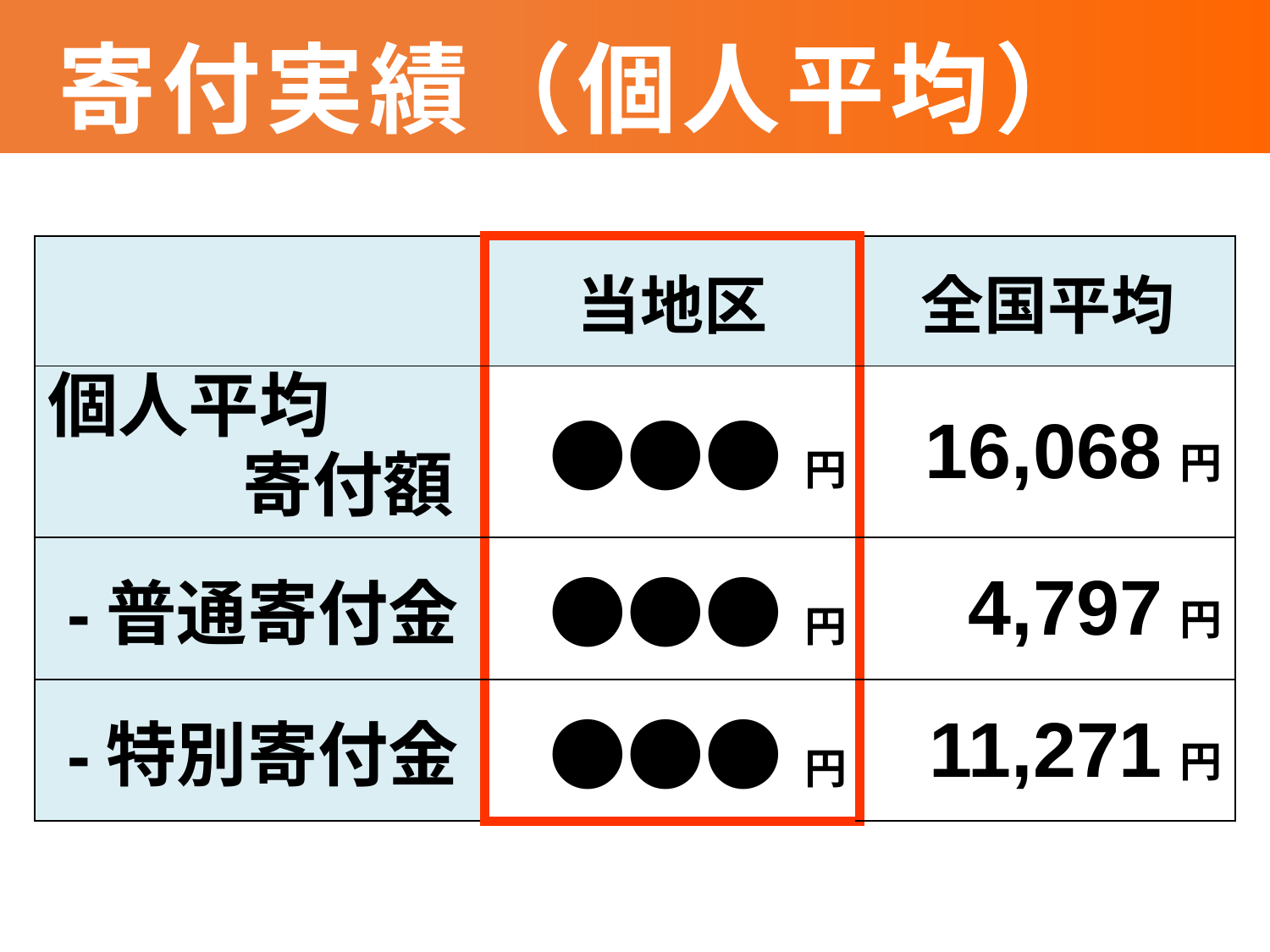

# 寄付実績（個人平均）
|  | 当地区 | 全国平均 |
| --- | --- | --- |
| 個人平均 　　 寄付額 | ●●●円 | 16,068円 |
| -普通寄付金 | ●●●円 | 4,797円 |
| -特別寄付金 | ●●●円 | 11,271円 |